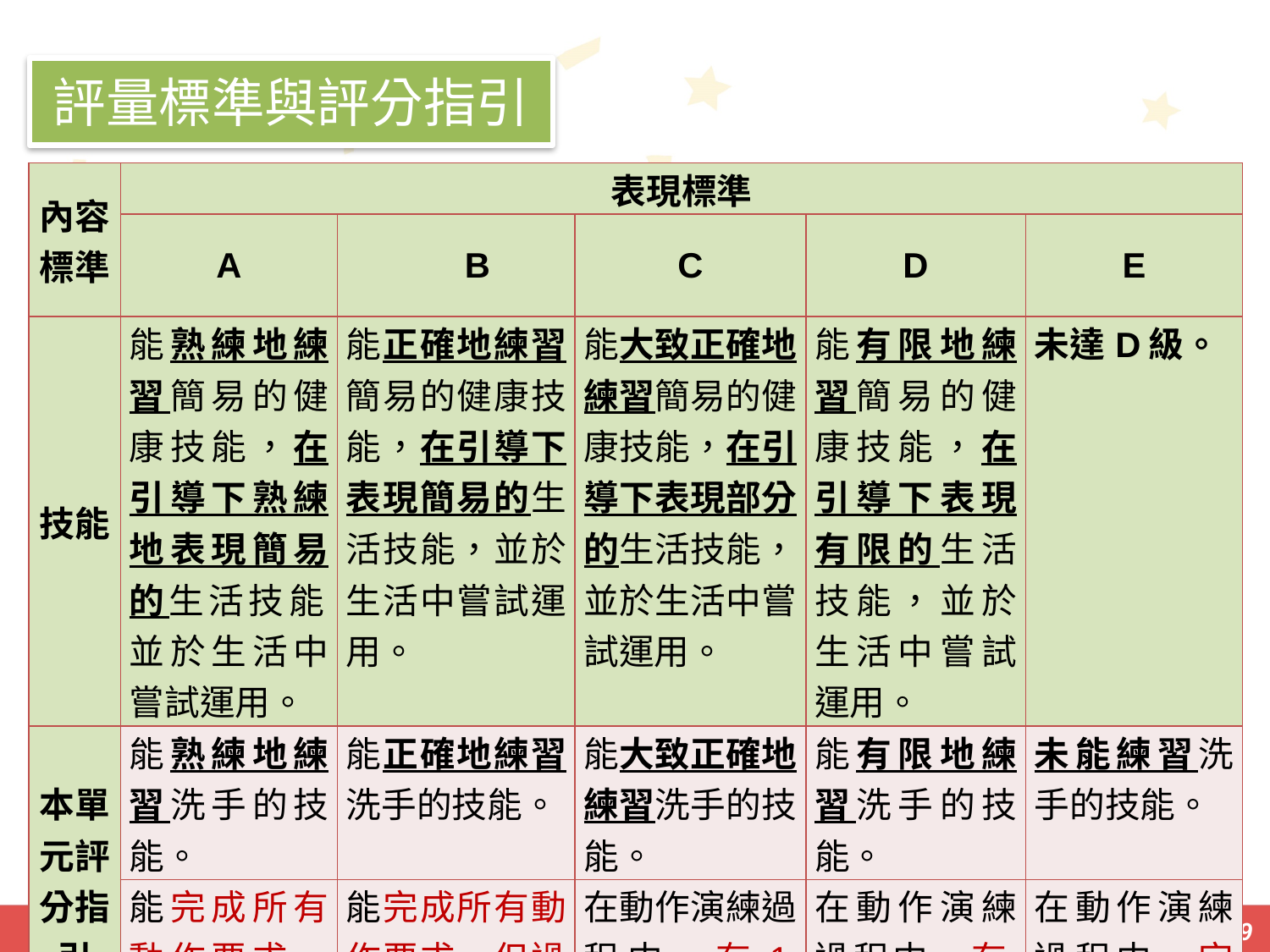

評量標準與評分指引
| 內容標準 | 表現標準 |  |  |  |  |
| --- | --- | --- | --- | --- | --- |
|  | A | B | C | D | E |
| 技能 | 能熟練地練習簡易的健康技能，在引導下熟練地表現簡易的生活技能，並於生活中嘗試運用。 | 能正確地練習簡易的健康技能，在引導下表現簡易的生活技能，並於生活中嘗試運用。 | 能大致正確地練習簡易的健康技能，在引導下表現部分的生活技能，並於生活中嘗試運用。 | 能有限地練習簡易的健康技能，在引導下表現有限的生活技能，並於生活中嘗試運用。 | 未達D級。 |
| 本單元評分指引 | 能熟練地練習洗手的技能。 | 能正確地練習洗手的技能。 | 能大致正確地練習洗手的技能。 | 能有限地練習洗手的技能。 | 未能練習洗手的技能。 |
|  | 能完成所有動作要求，過程流暢。 | 能完成所有動作要求，但過程不順暢。 | 在動作演練過程中，有1個錯誤。 | 在動作演練過程中，有2個錯誤。 | 在動作演練過程中，完全不會做。 |
119